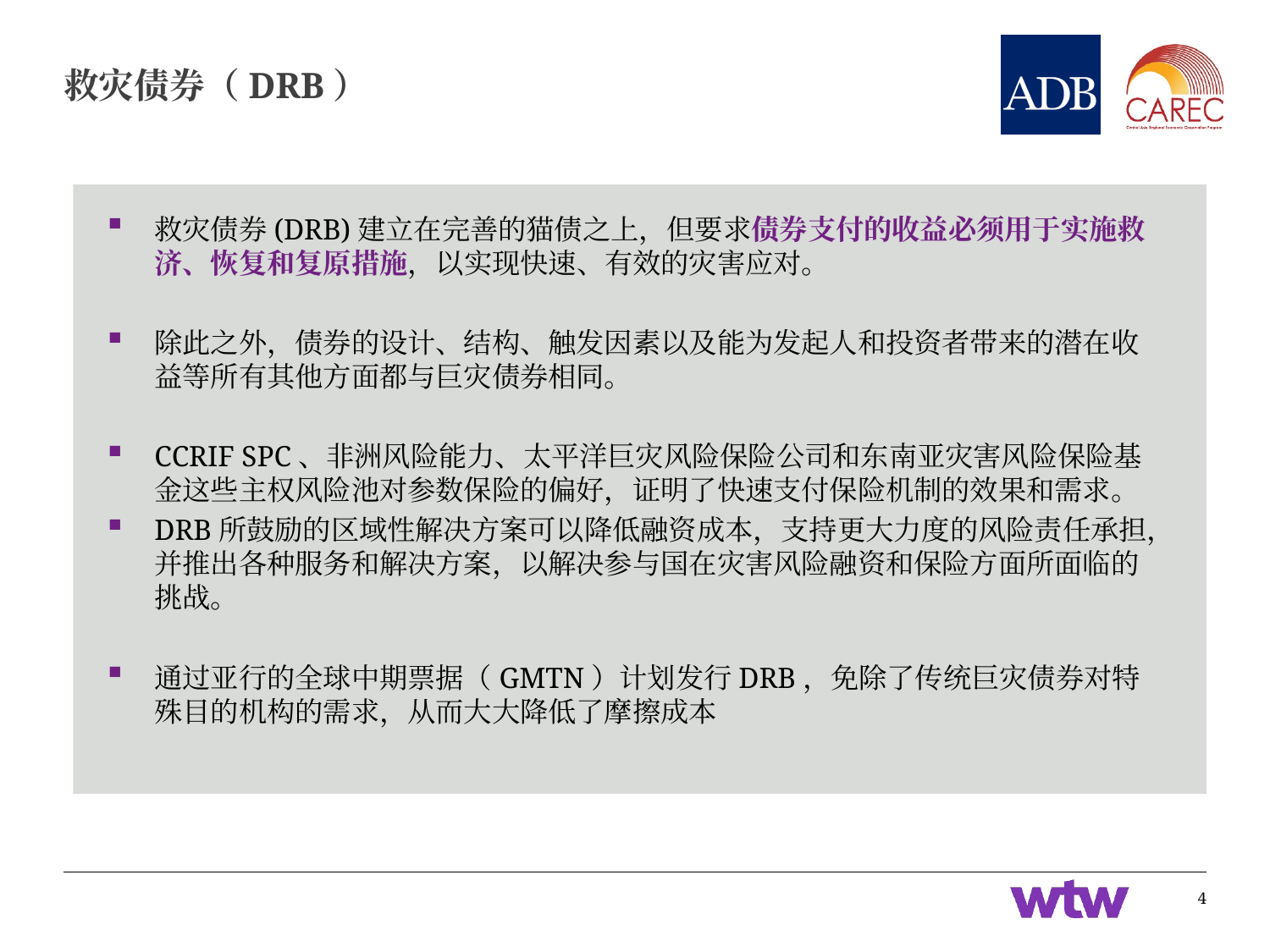

# 救灾债券（DRB）

救灾债券(DRB)建立在完善的猫债之上，但要求债券支付的收益必须用于实施救济、恢复和复原措施，以实现快速、有效的灾害应对。

除此之外，债券的设计、结构、触发因素以及能为发起人和投资者带来的潜在收益等所有其他方面都与巨灾债券相同。

CCRIF SPC、非洲风险能力、太平洋巨灾风险保险公司和东南亚灾害风险保险基金这些主权风险池对参数保险的偏好，证明了快速支付保险机制的效果和需求。
DRB所鼓励的区域性解决方案可以降低融资成本，支持更大力度的风险责任承担，并推出各种服务和解决方案，以解决参与国在灾害风险融资和保险方面所面临的挑战。

通过亚行的全球中期票据（GMTN）计划发行DRB，免除了传统巨灾债券对特殊目的机构的需求，从而大大降低了摩擦成本

4